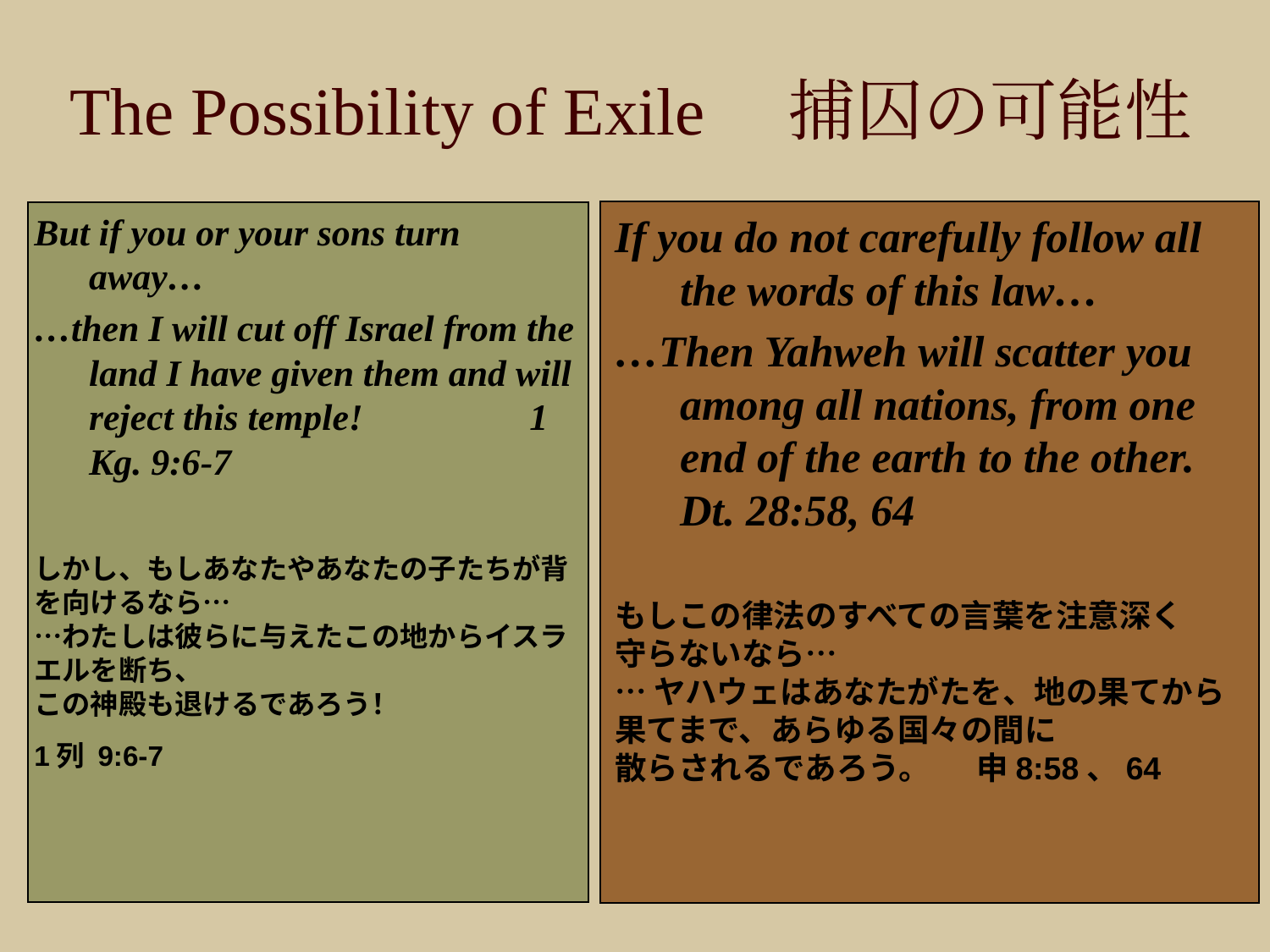

# The Possibility of Exile　捕囚の可能性

If you do not carefully follow all the words of this law…
…Then Yahweh will scatter you among all nations, from one end of the earth to the other. Dt. 28:58, 64

もしこの律法のすべての言葉を注意深く
守らないなら…
…ヤハウェはあなたがたを、地の果てから果てまで、あらゆる国々の間に
散らされるであろう。　  申8:58、64
But if you or your sons turn away…
…then I will cut off Israel from the land I have given them and will reject this temple!　　　　1 Kg. 9:6-7

しかし、もしあなたやあなたの子たちが背を向けるなら…
…わたしは彼らに与えたこの地からイスラエルを断ち、
この神殿も退けるであろう！
1列 9:6-7